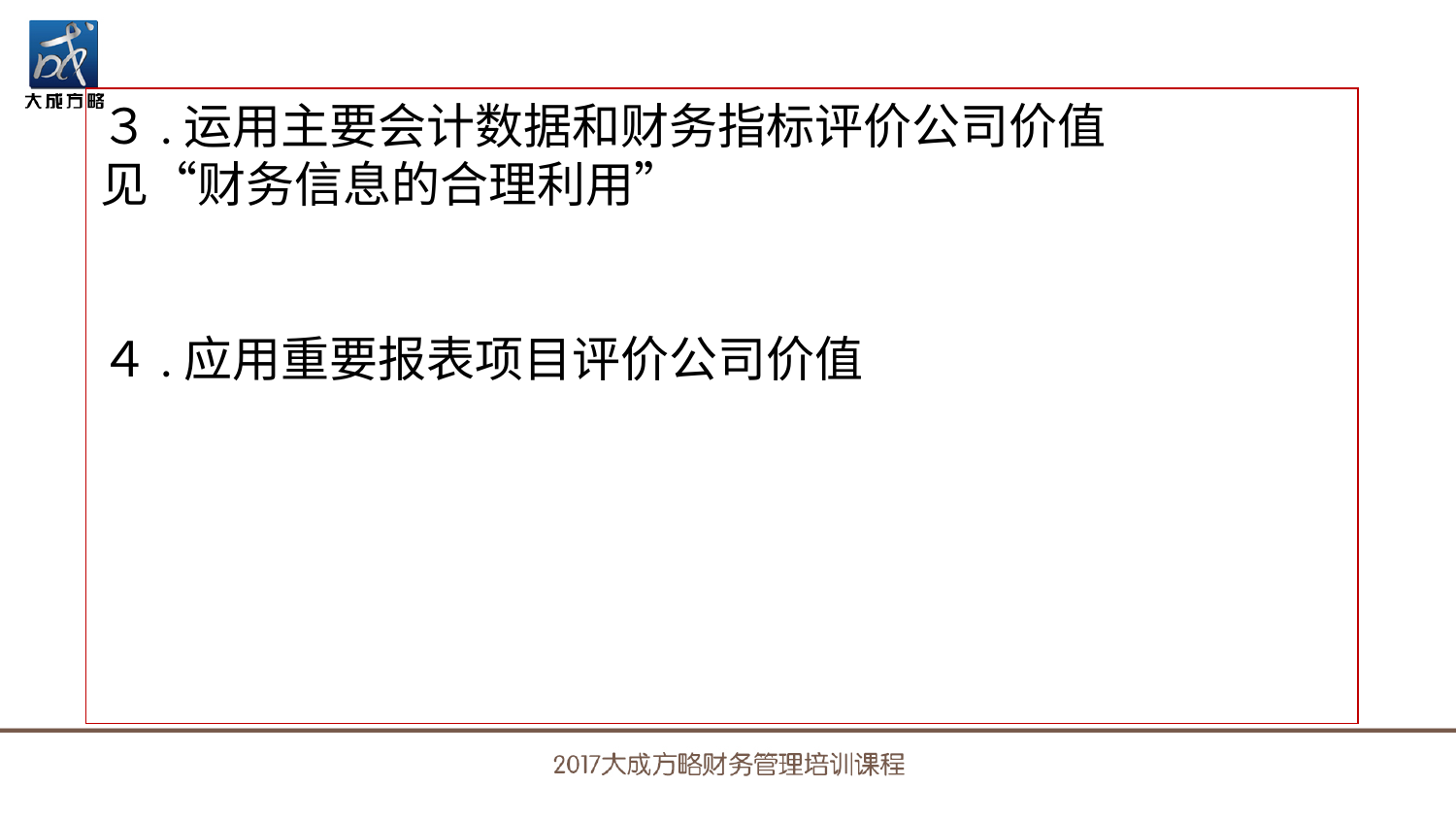

３.运用主要会计数据和财务指标评价公司价值
见“财务信息的合理利用”

４.应用重要报表项目评价公司价值